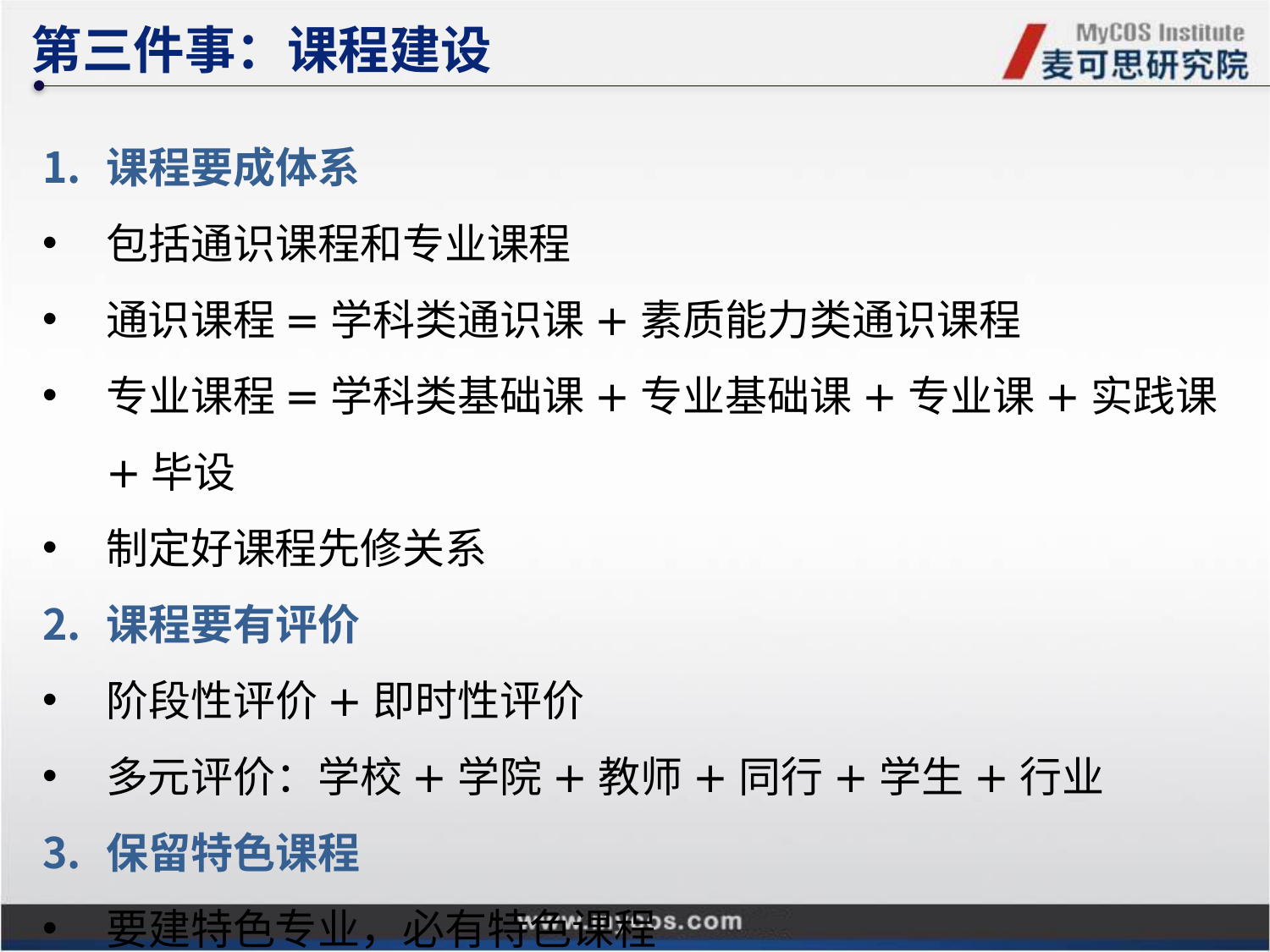

第三件事：课程建设
课程要成体系
包括通识课程和专业课程
通识课程=学科类通识课+素质能力类通识课程
专业课程=学科类基础课+专业基础课+专业课+实践课+毕设
制定好课程先修关系
课程要有评价
阶段性评价+即时性评价
多元评价：学校+学院+教师+同行+学生+行业
保留特色课程
要建特色专业，必有特色课程